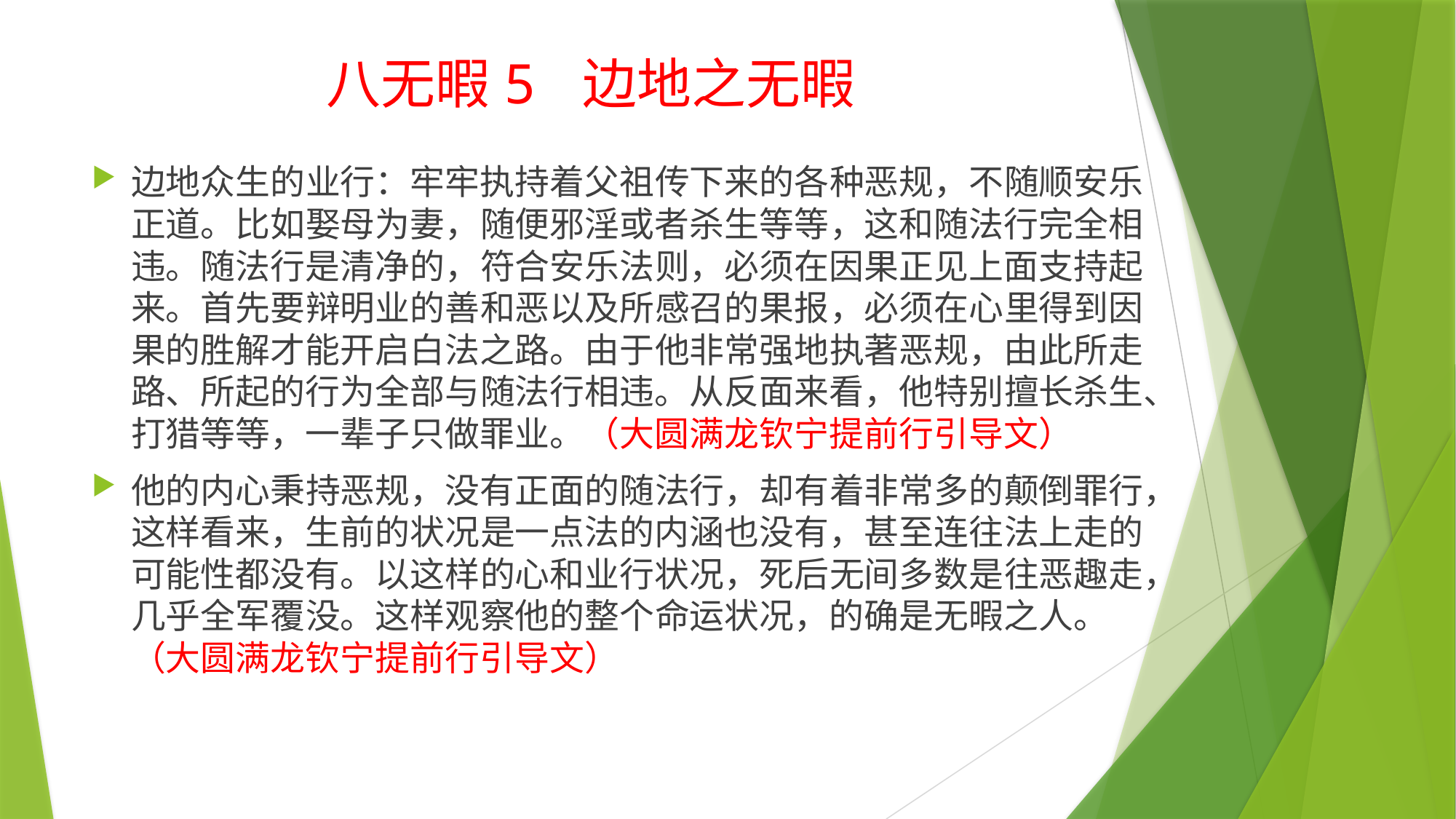

八无暇5 边地之无暇
边地众生的业行：牢牢执持着父祖传下来的各种恶规，不随顺安乐正道。比如娶母为妻，随便邪淫或者杀生等等，这和随法行完全相违。随法行是清净的，符合安乐法则，必须在因果正见上面支持起来。首先要辩明业的善和恶以及所感召的果报，必须在心里得到因果的胜解才能开启白法之路。由于他非常强地执著恶规，由此所走路、所起的行为全部与随法行相违。从反面来看，他特别擅长杀生、打猎等等，一辈子只做罪业。（大圆满龙钦宁提前行引导文）
他的内心秉持恶规，没有正面的随法行，却有着非常多的颠倒罪行，这样看来，生前的状况是一点法的内涵也没有，甚至连往法上走的可能性都没有。以这样的心和业行状况，死后无间多数是往恶趣走，几乎全军覆没。这样观察他的整个命运状况，的确是无暇之人。（大圆满龙钦宁提前行引导文）